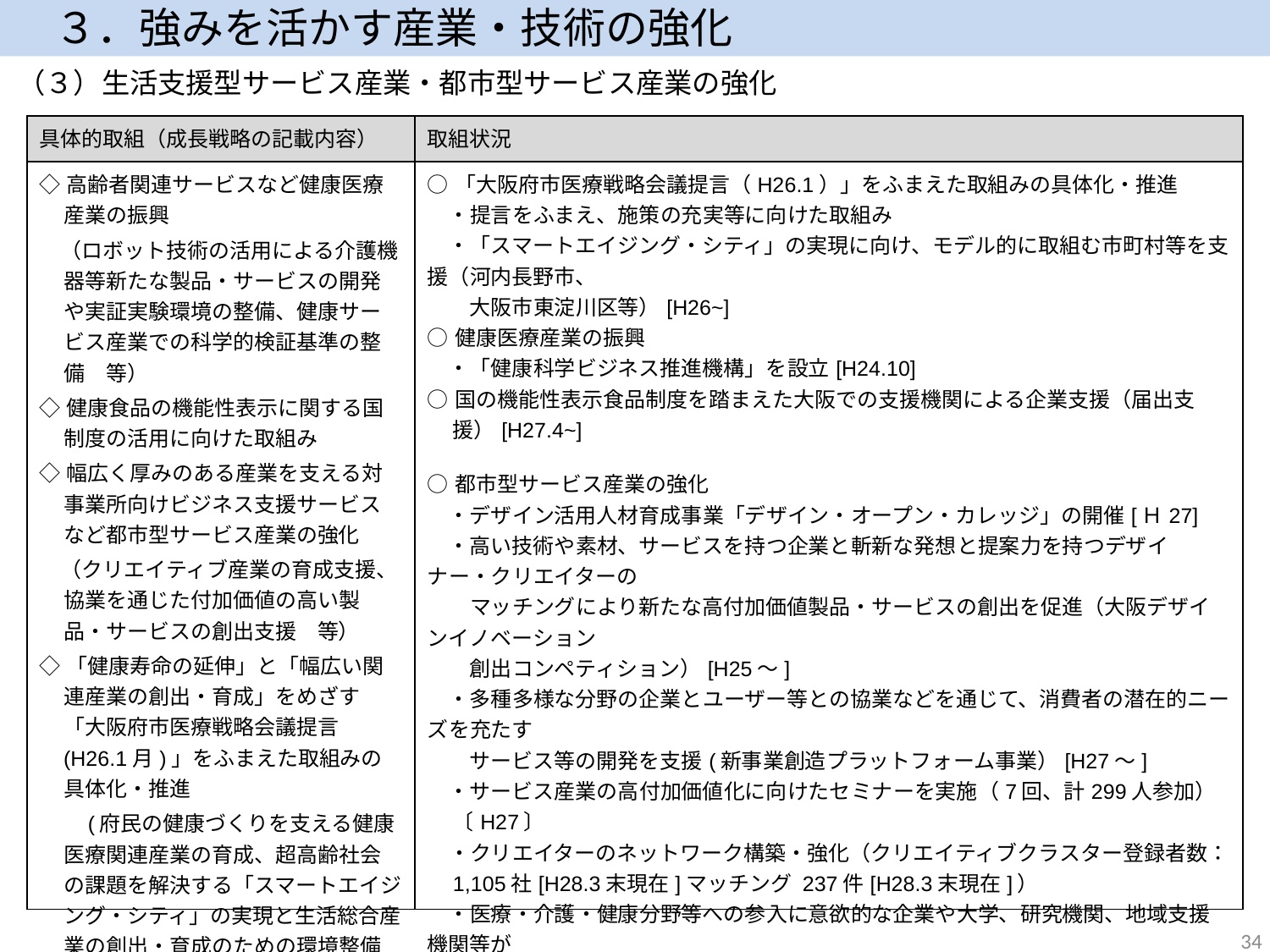

３．強みを活かす産業・技術の強化
（３）生活支援型サービス産業・都市型サービス産業の強化
| 具体的取組（成長戦略の記載内容） | 取組状況 |
| --- | --- |
| ◇高齢者関連サービスなど健康医療産業の振興 　（ロボット技術の活用による介護機器等新たな製品・サービスの開発や実証実験環境の整備、健康サービス産業での科学的検証基準の整備　等） ◇健康食品の機能性表示に関する国制度の活用に向けた取組み ◇幅広く厚みのある産業を支える対事業所向けビジネス支援サービスなど都市型サービス産業の強化 　（クリエイティブ産業の育成支援、協業を通じた付加価値の高い製品・サービスの創出支援　等） ◇「健康寿命の延伸」と「幅広い関連産業の創出・育成」をめざす「大阪府市医療戦略会議提言(H26.1月)」をふまえた取組みの具体化・推進 　　(府民の健康づくりを支える健康医療関連産業の育成、超高齢社会の課題を解決する「スマートエイジング・シティ」の実現と生活総合産業の創出・育成のための環境整備　等) | ○「大阪府市医療戦略会議提言（H26.1）」をふまえた取組みの具体化・推進 　・提言をふまえ、施策の充実等に向けた取組み 　・「スマートエイジング・シティ」の実現に向け、モデル的に取組む市町村等を支援（河内長野市、　 　　大阪市東淀川区等）[H26~] ○健康医療産業の振興 　・「健康科学ビジネス推進機構」を設立[H24.10] ○国の機能性表示食品制度を踏まえた大阪での支援機関による企業支援（届出支援）[H27.4~] ○都市型サービス産業の強化 　・デザイン活用人材育成事業「デザイン・オープン・カレッジ」の開催[Ｈ27] 　・高い技術や素材、サービスを持つ企業と斬新な発想と提案力を持つデザイナー・クリエイターの 　　マッチングにより新たな高付加価値製品・サービスの創出を促進（大阪デザインイノベーション 　　創出コンペティション）[H25～] 　・多種多様な分野の企業とユーザー等との協業などを通じて、消費者の潜在的ニーズを充たす 　　サービス等の開発を支援(新事業創造プラットフォーム事業）[H27～] 　・サービス産業の高付加価値化に向けたセミナーを実施（7回、計299人参加）〔H27〕 　・クリエイターのネットワーク構築・強化（クリエイティブクラスター登録者数：1,105社[H28.3末現在]マッチング 237件[H28.3末現在]） 　・医療・介護・健康分野等への参入に意欲的な企業や大学、研究機関、地域支援機関等が 　　加入するプラットフォーム（おおさかトップランナーClub　企業会員：807件、サポーター会 　　員：32機関）[H28.3末現在] |
34